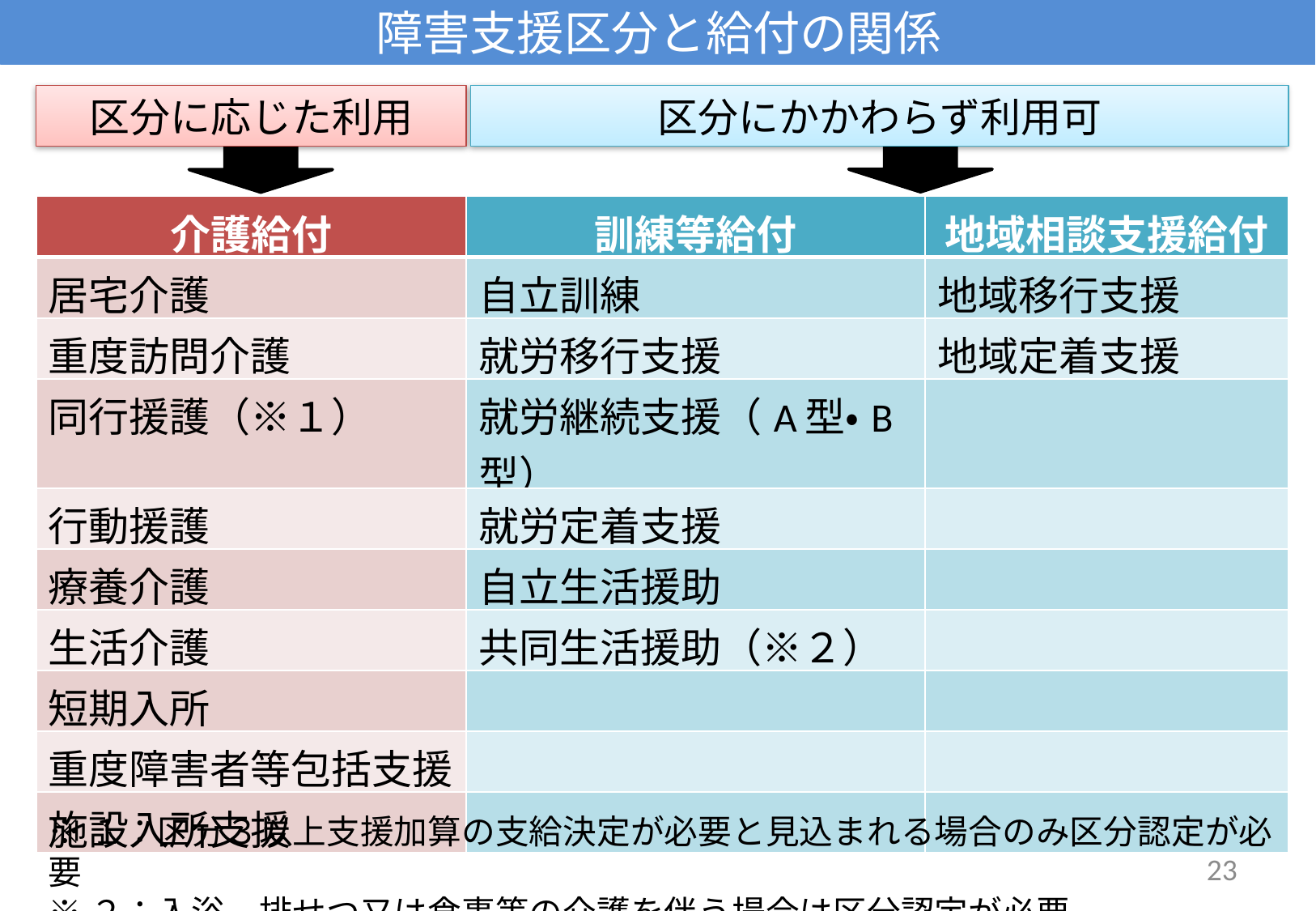

# 障害支援区分と給付の関係
区分に応じた利用
区分にかかわらず利用可

| 介護給付 | 訓練等給付 | 地域相談支援給付 |
| --- | --- | --- |
| 居宅介護 | 自立訓練 | 地域移行支援 |
| 重度訪問介護 | 就労移行支援 | 地域定着支援 |
| 同行援護（※１） | 就労継続支援（A型・B型） |  |
| 行動援護 | 就労定着支援 |  |
| 療養介護 | 自立生活援助 |  |
| 生活介護 | 共同生活援助（※２） |  |
| 短期入所 |  |  |
| 重度障害者等包括支援 |  |  |
| 施設入所支援 |  |  |
※１：区分３以上支援加算の支給決定が必要と見込まれる場合のみ区分認定が必要
※２：入浴、排せつ又は食事等の介護を伴う場合は区分認定が必要
23